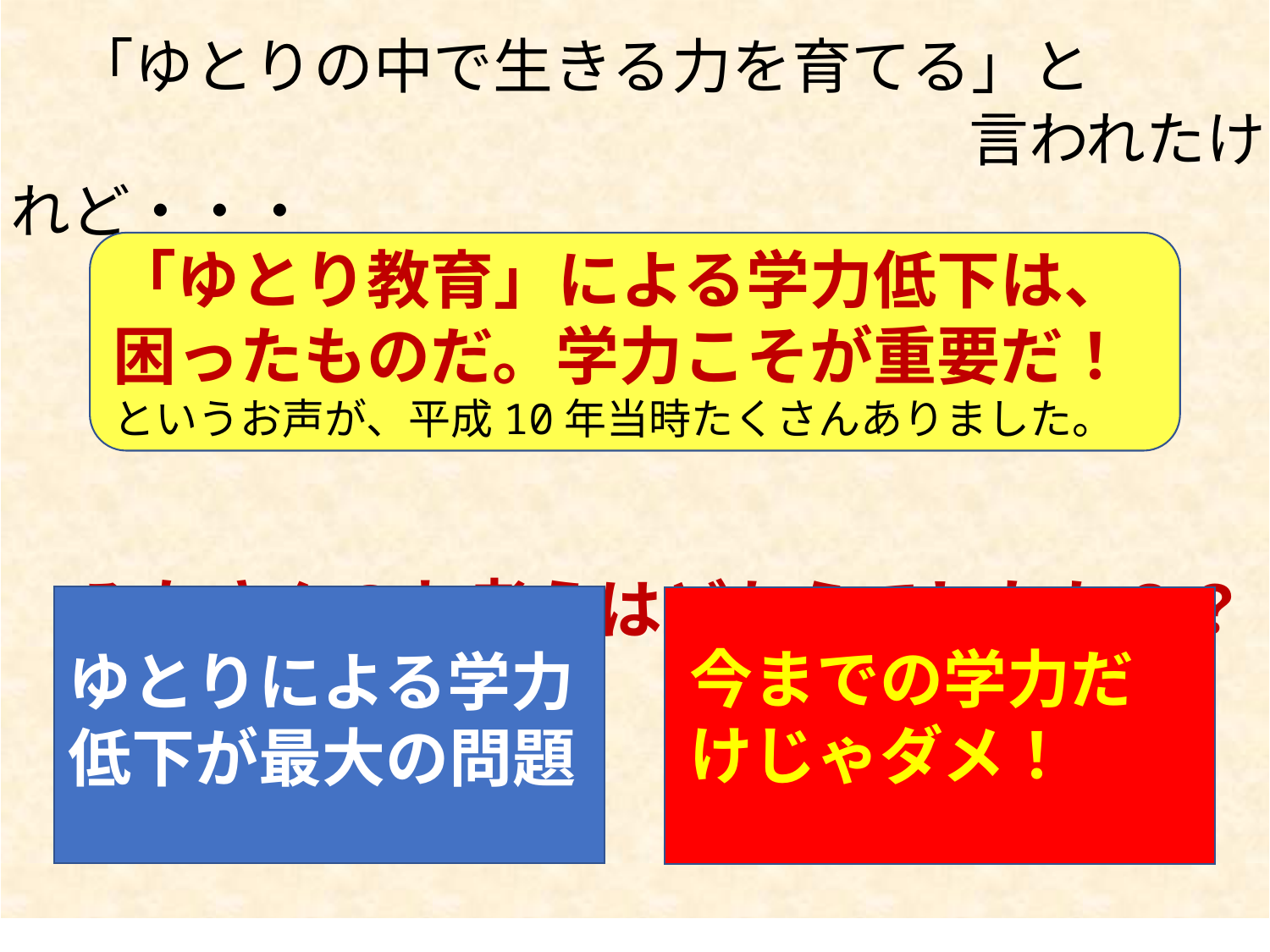

「ゆとりの中で生きる力を育てる」と
　　　　　　　　　　　　　　　　言われたけれど・・・

　みなさんのお考えはどちらでしたか？？
「ゆとり教育」による学力低下は、
困ったものだ。学力こそが重要だ！というお声が、平成10年当時たくさんありました。

今までの学力だけじゃダメ！
ゆとりによる学力低下が最大の問題